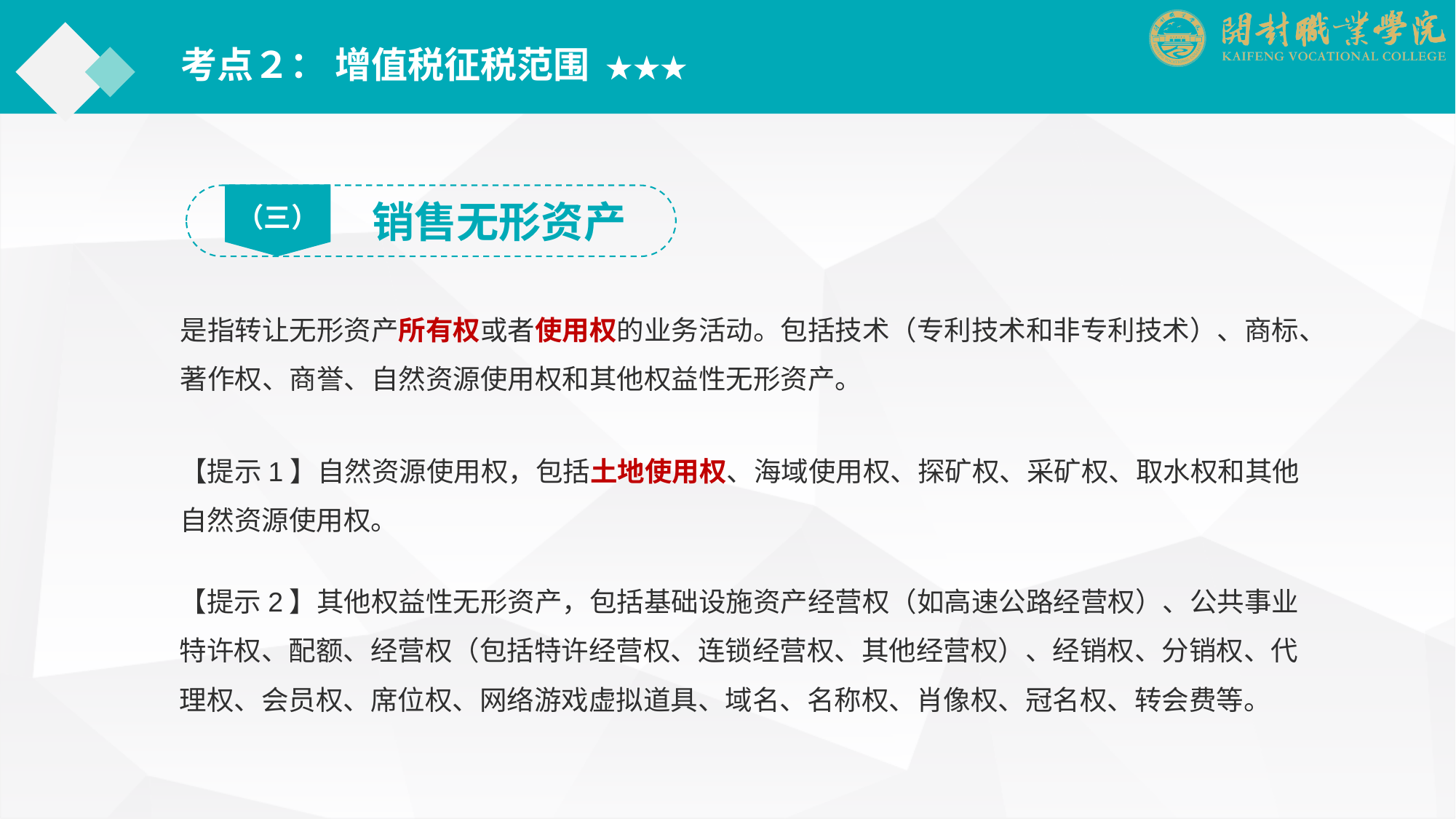

考点２： 增值税征税范围  ★★★
（三）

销售无形资产
是指转让无形资产所有权或者使用权的业务活动。包括技术（专利技术和非专利技术）、商标、著作权、商誉、自然资源使用权和其他权益性无形资产。
【提示1】自然资源使用权，包括土地使用权、海域使用权、探矿权、采矿权、取水权和其他自然资源使用权。
【提示2】其他权益性无形资产，包括基础设施资产经营权（如高速公路经营权）、公共事业特许权、配额、经营权（包括特许经营权、连锁经营权、其他经营权）、经销权、分销权、代理权、会员权、席位权、网络游戏虚拟道具、域名、名称权、肖像权、冠名权、转会费等。